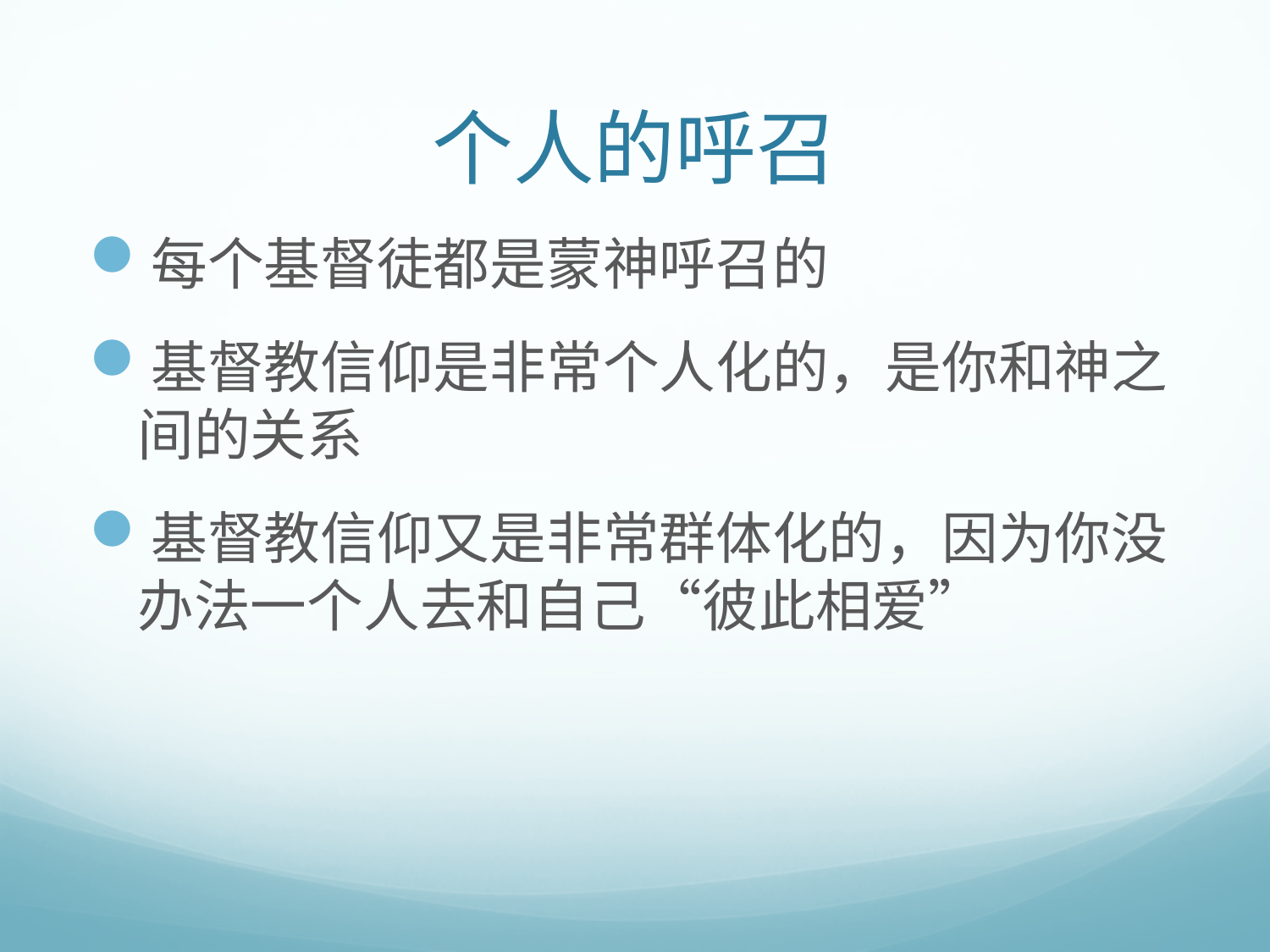

# 个人的呼召
每个基督徒都是蒙神呼召的
基督教信仰是非常个人化的，是你和神之间的关系
基督教信仰又是非常群体化的，因为你没办法一个人去和自己“彼此相爱”